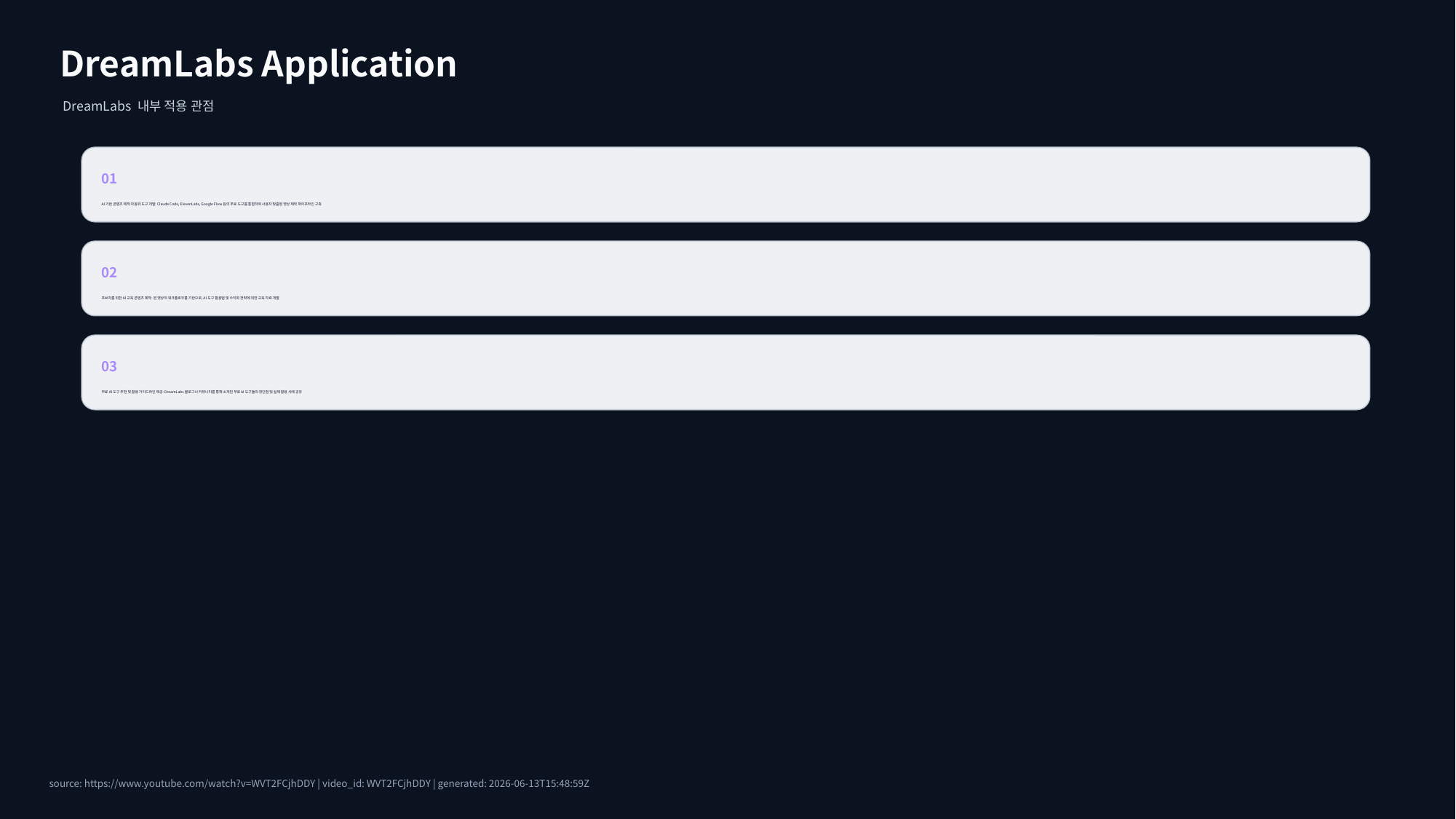

DreamLabs Application
DreamLabs 내부 적용 관점

01
AI 기반 콘텐츠 제작 자동화 도구 개발: Claude Code, ElevenLabs, Google Flow 등의 무료 도구를 통합하여 사용자 맞춤형 영상 제작 파이프라인 구축

02
초보자를 위한 AI 교육 콘텐츠 제작: 본 영상의 워크플로우를 기반으로, AI 도구 활용법 및 수익화 전략에 대한 교육 자료 개발

03
무료 AI 도구 추천 및 활용 가이드라인 제공: DreamLabs 블로그나 커뮤니티를 통해 소개된 무료 AI 도구들의 장단점 및 실제 활용 사례 공유
source: https://www.youtube.com/watch?v=WVT2FCjhDDY | video_id: WVT2FCjhDDY | generated: 2026-06-13T15:48:59Z